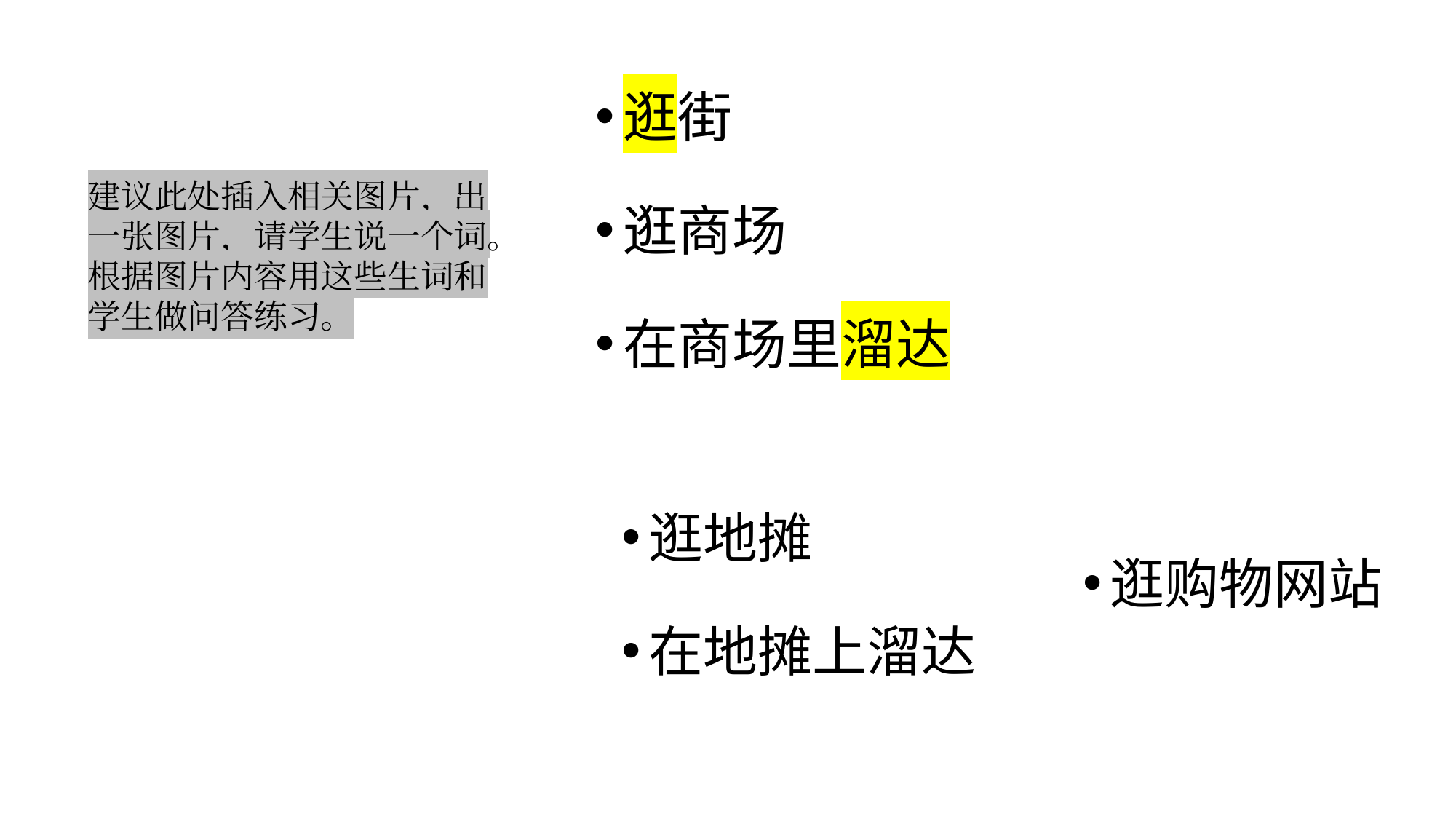

逛街
逛商场
在商场里溜达
建议此处插入相关图片，出一张图片，请学生说一个词。根据图片内容用这些生词和学生做问答练习。
逛地摊
在地摊上溜达
逛购物网站